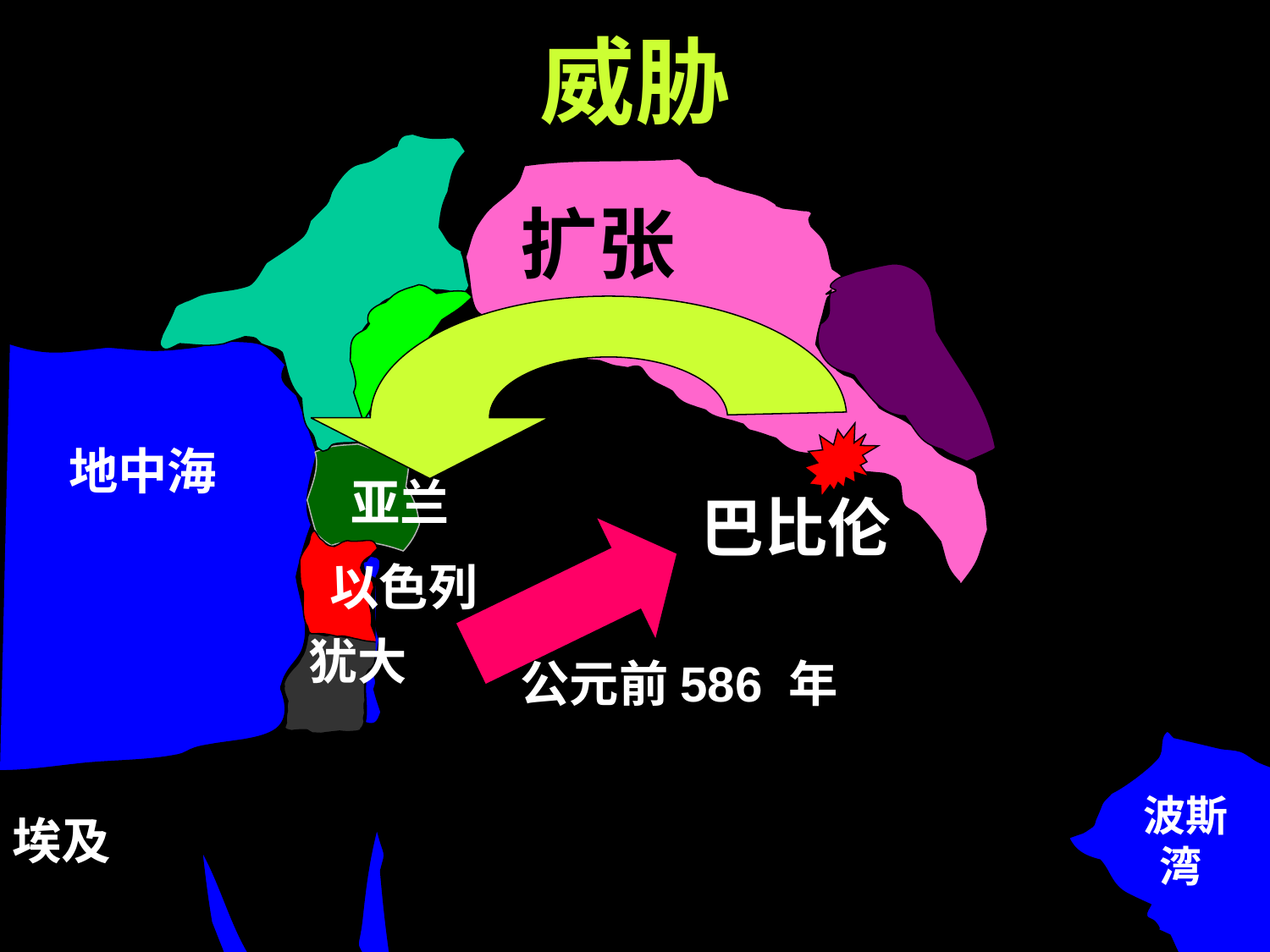

威胁

扩张

地中海

亚兰
巴比伦

以色列

犹大

公元前586 年

波斯湾
埃及